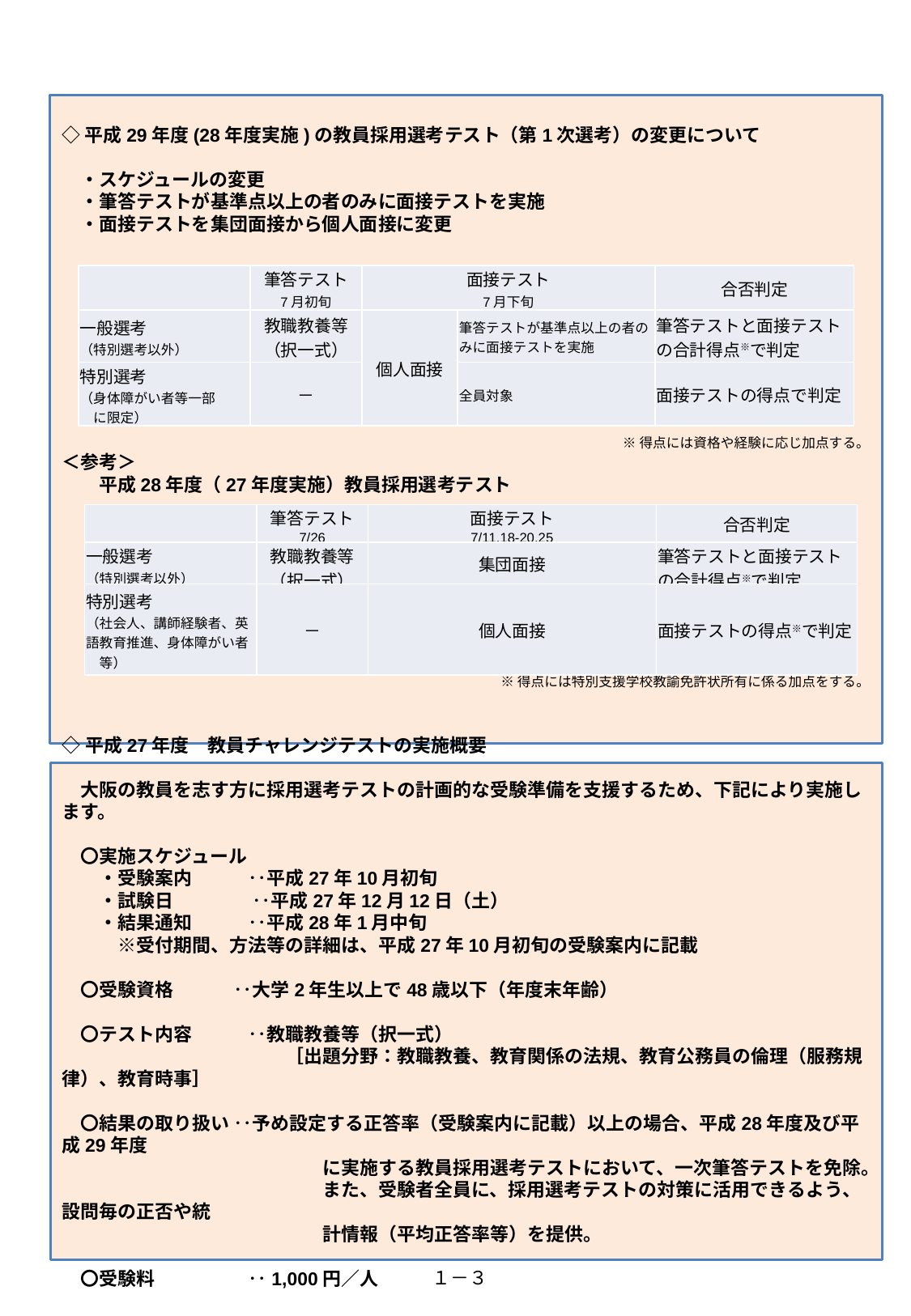

◇平成29年度(28年度実施)の教員採用選考テスト（第1次選考）の変更について

　・スケジュールの変更
　・筆答テストが基準点以上の者のみに面接テストを実施
　・面接テストを集団面接から個人面接に変更

※得点には資格や経験に応じ加点する。
＜参考＞
　　平成28年度（27年度実施）教員採用選考テスト

※得点には特別支援学校教諭免許状所有に係る加点をする。

|  | 筆答テスト 7月初旬 | 面接テスト 7月下旬 |  | 合否判定 |
| --- | --- | --- | --- | --- |
| 一般選考 （特別選考以外） | 教職教養等 （択一式） | 個人面接 | 筆答テストが基準点以上の者のみに面接テストを実施 | 筆答テストと面接テストの合計得点※で判定 |
| 特別選考 （身体障がい者等一部 　に限定） | － |  | 全員対象 | 面接テストの得点で判定 |
|  | 筆答テスト 7/26 | 面接テスト 7/11,18-20,25 | 合否判定 |
| --- | --- | --- | --- |
| 一般選考 （特別選考以外） | 教職教養等 （択一式） | 集団面接 | 筆答テストと面接テストの合計得点※で判定 |
| 特別選考 （社会人、講師経験者、英語教育推進、身体障がい者　等） | － | 個人面接 | 面接テストの得点※で判定 |
◇平成27年度　教員チャレンジテストの実施概要

　大阪の教員を志す方に採用選考テストの計画的な受験準備を支援するため、下記により実施します。

　〇実施スケジュール
　　・受験案内　　　‥平成27年10月初旬
　　・試験日　　　　 ‥平成27年12月12日（土）
　　・結果通知　　　‥平成28年1月中旬
　　　※受付期間、方法等の詳細は、平成27年10月初旬の受験案内に記載

　〇受験資格　　　 ‥大学2年生以上で48歳以下（年度末年齢）

　〇テスト内容　　　‥教職教養等（択一式）
　　　　　　　　　　　　［出題分野：教職教養、教育関係の法規、教育公務員の倫理（服務規律）、教育時事］

　〇結果の取り扱い ‥予め設定する正答率（受験案内に記載）以上の場合、平成28年度及び平成29年度
　　　　　　　　　　　　　　に実施する教員採用選考テストにおいて、一次筆答テストを免除。
　　　　　　　　　　　　　　また、受験者全員に、採用選考テストの対策に活用できるよう、設問毎の正否や統
　　　　　　　　　　　　　　計情報（平均正答率等）を提供。

　〇受験料　　　　　‥1,000円／人
１－３